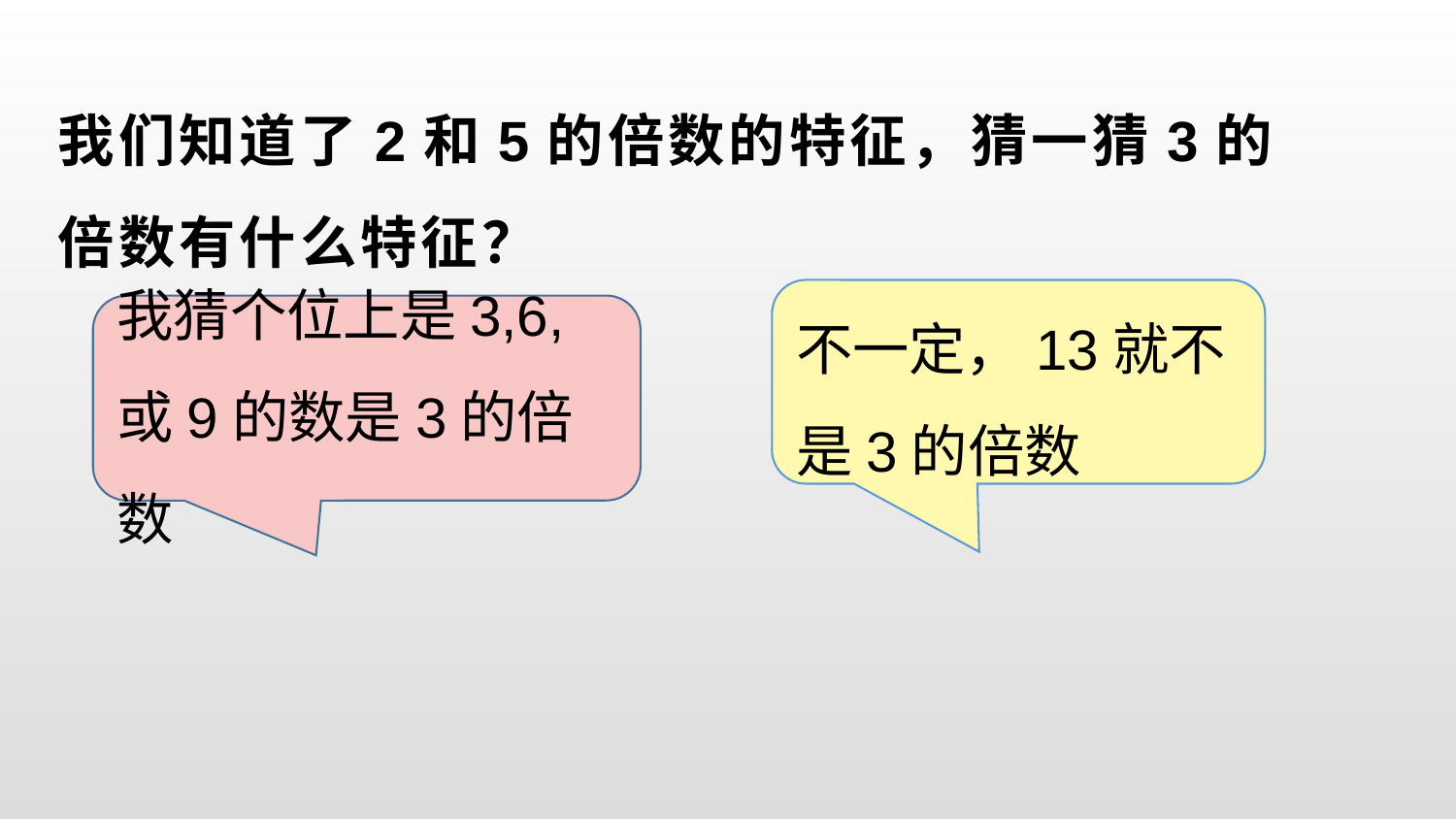

我们知道了2和5的倍数的特征，猜一猜3的倍数有什么特征？
不一定，13就不是3的倍数
我猜个位上是3,6,或9的数是3的倍数